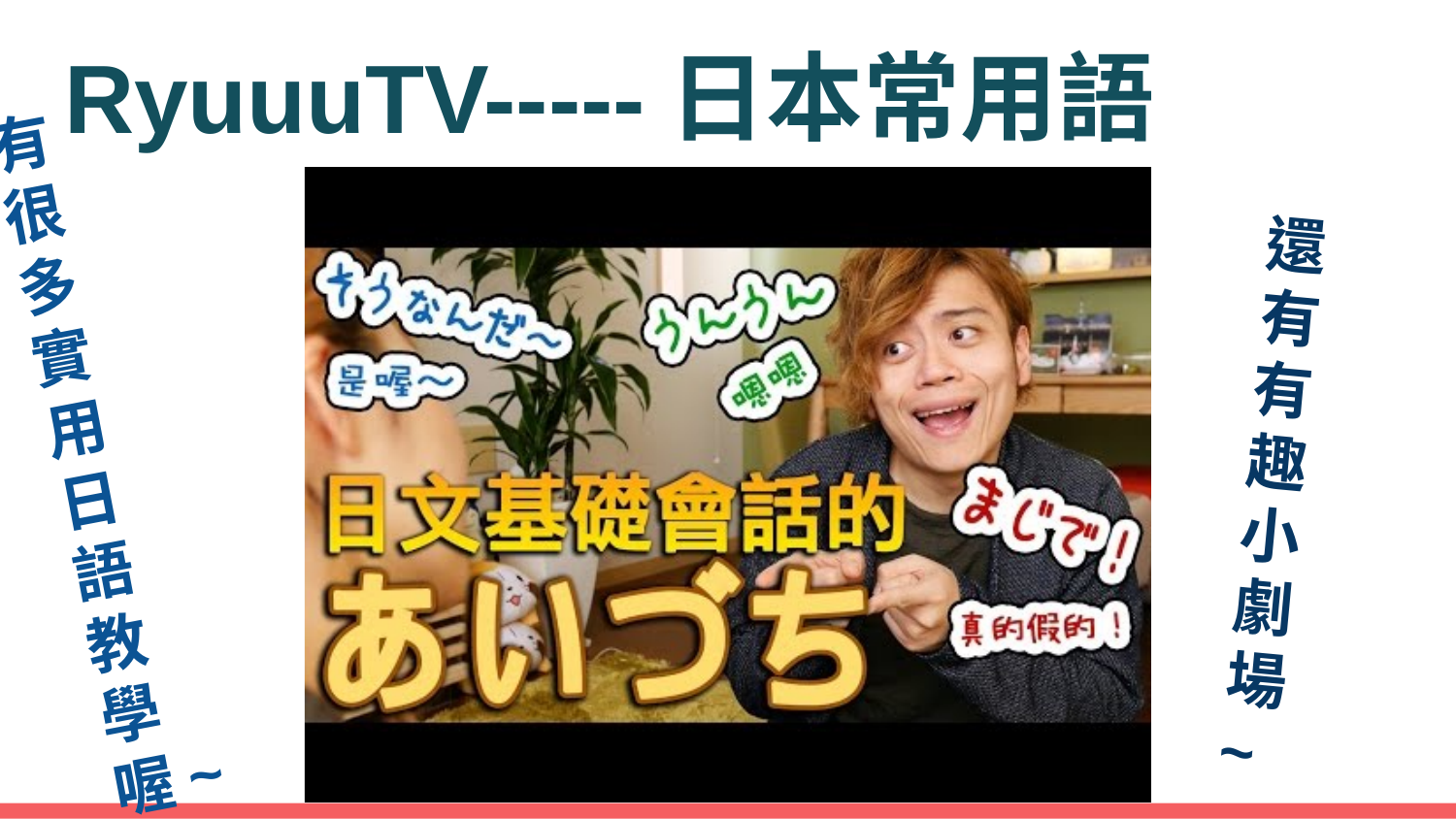

# RyuuuTV-----日本常用語

有很多實用
日
語教學喔~

還
有
有
趣
小
劇
場
~